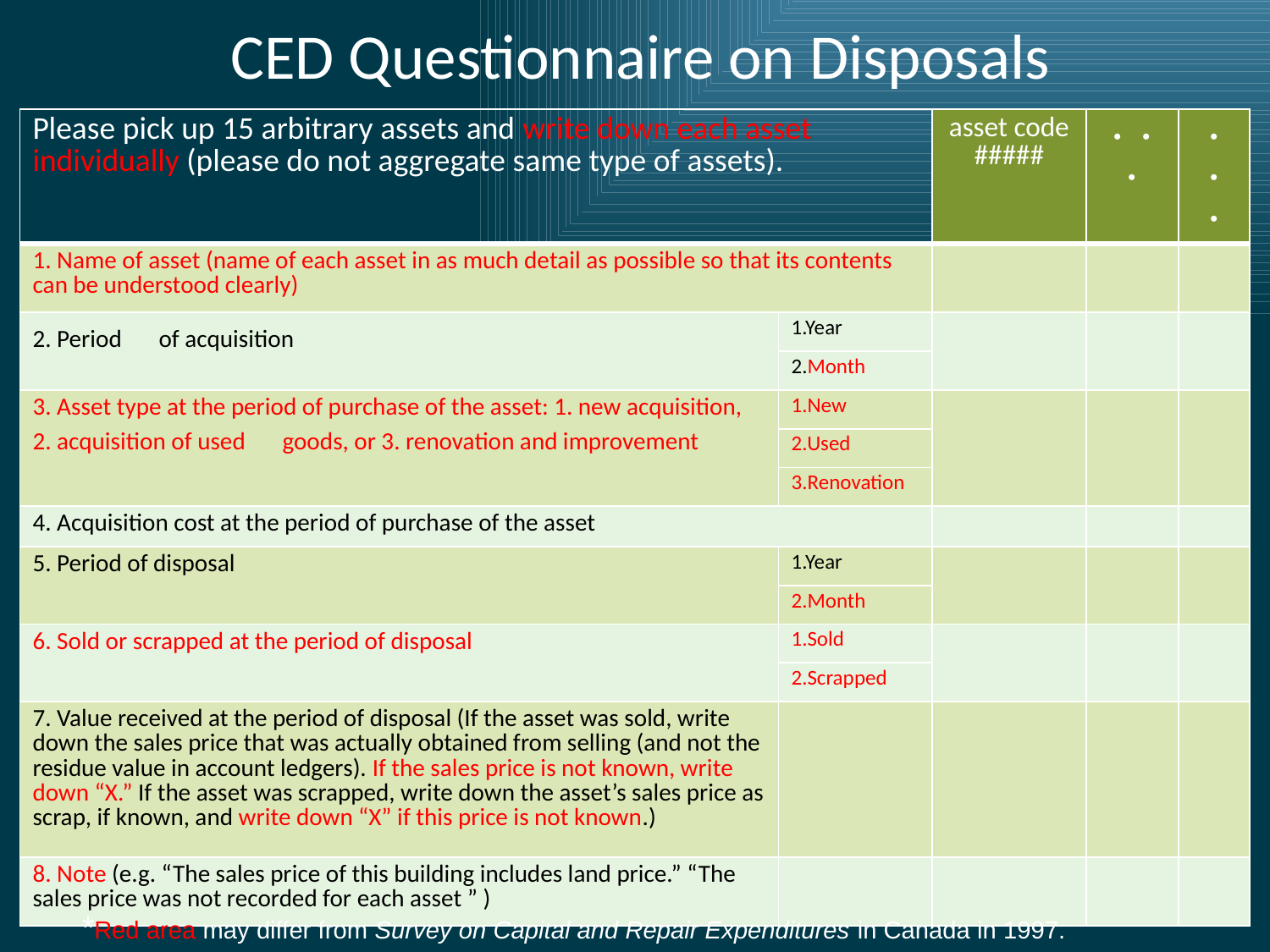

# CED Questionnaire on Disposals
| Please pick up 15 arbitrary assets and write down each asset individually (please do not aggregate same type of assets). |  | asset code ##### | ・・・ | ・・・ |
| --- | --- | --- | --- | --- |
| 1. Name of asset (name of each asset in as much detail as possible so that its contents can be understood clearly) |  |  |  |  |
| 2. Period　of acquisition | 1.Year |  |  |  |
|  | 2.Month |  |  |  |
| 3. Asset type at the period of purchase of the asset: 1. new acquisition, 2. acquisition of used　goods, or 3. renovation and improvement | 1.New |  |  |  |
|  | 2.Used |  |  |  |
|  | 3.Renovation |  |  |  |
| 4. Acquisition cost at the period of purchase of the asset |  |  |  |  |
| 5. Period of disposal | 1.Year |  |  |  |
|  | 2.Month |  |  |  |
| 6. Sold or scrapped at the period of disposal | 1.Sold |  |  |  |
|  | 2.Scrapped |  |  |  |
| 7. Value received at the period of disposal (If the asset was sold, write down the sales price that was actually obtained from selling (and not the residue value in account ledgers). If the sales price is not known, write down “X.” If the asset was scrapped, write down the asset’s sales price as scrap, if known, and write down “X” if this price is not known.) |  |  |  |  |
| 8. Note (e.g. “The sales price of this building includes land price.” “The sales price was not recorded for each asset ” ) |  |  |  |  |
*Red area may differ from Survey on Capital and Repair Expenditures in Canada in 1997.